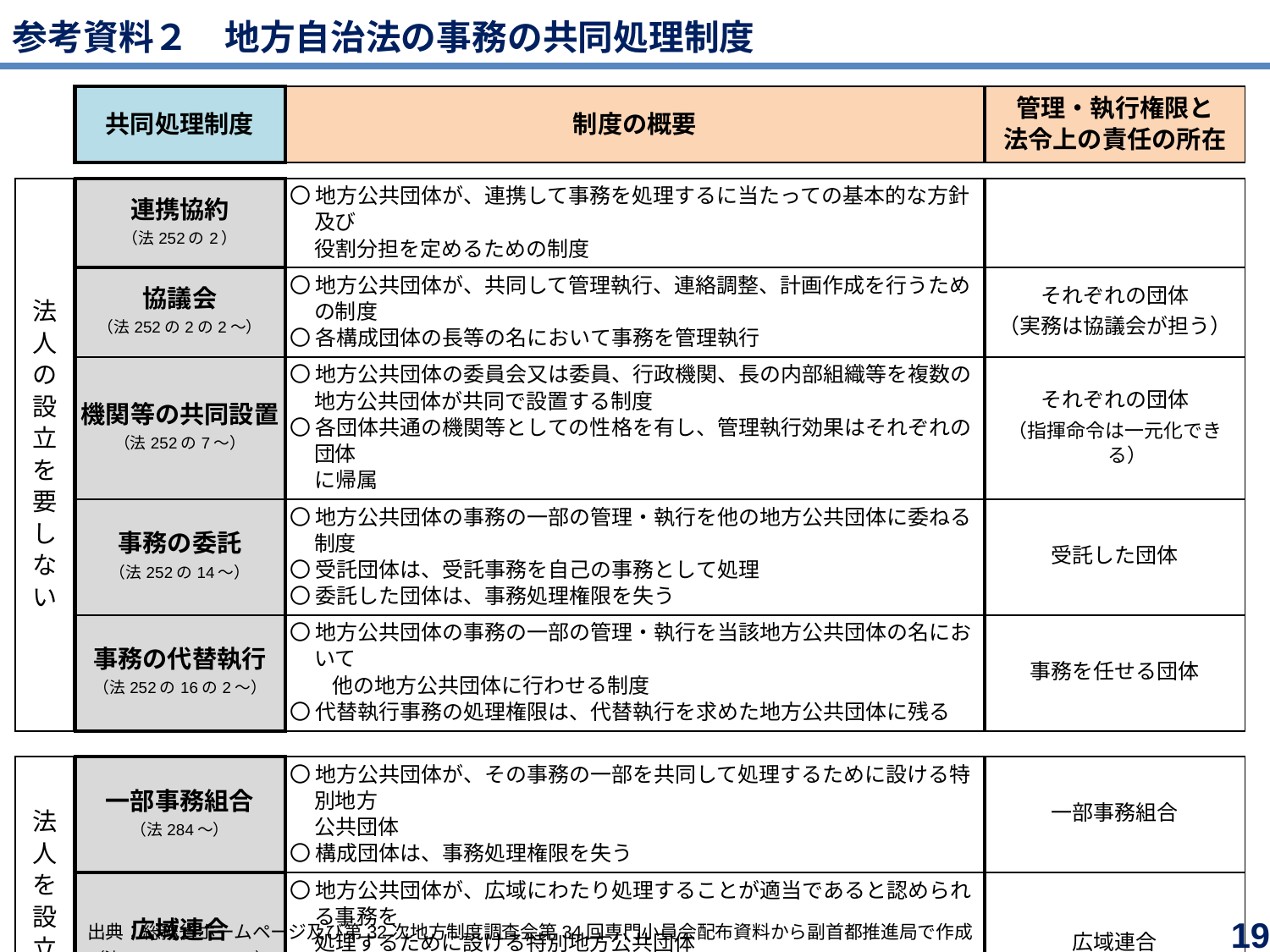

参考資料２　地方自治法の事務の共同処理制度
|  | 共同処理制度 | 制度の概要 | 管理・執行権限と 法令上の責任の所在 |
| --- | --- | --- | --- |
|  |  |  |  |
| 法人の設立を要しない | 連携協約 （法252の2） | 〇 地方公共団体が、連携して事務を処理するに当たっての基本的な方針及び 役割分担を定めるための制度 |  |
|  | 協議会 （法252の2の2～） | 〇 地方公共団体が、共同して管理執行、連絡調整、計画作成を行うための制度 〇 各構成団体の長等の名において事務を管理執行 | それぞれの団体 （実務は協議会が担う） |
|  | 機関等の共同設置 （法252の7～） | 〇 地方公共団体の委員会又は委員、行政機関、長の内部組織等を複数の 地方公共団体が共同で設置する制度 〇 各団体共通の機関等としての性格を有し、管理執行効果はそれぞれの団体 に帰属 | それぞれの団体 （指揮命令は一元化できる） |
|  | 事務の委託 （法252の14～） | 〇 地方公共団体の事務の一部の管理・執行を他の地方公共団体に委ねる制度 〇 受託団体は、受託事務を自己の事務として処理 〇 委託した団体は、事務処理権限を失う | 受託した団体 |
|  | 事務の代替執行 （法252の16の2～） | 〇 地方公共団体の事務の一部の管理・執行を当該地方公共団体の名において　 　　他の地方公共団体に行わせる制度 〇 代替執行事務の処理権限は、代替執行を求めた地方公共団体に残る | 事務を任せる団体 |
|  |  |  |  |
| 法人を設立 | 一部事務組合 （法284～） | 〇 地方公共団体が、その事務の一部を共同して処理するために設ける特別地方 公共団体 〇 構成団体は、事務処理権限を失う | 一部事務組合 |
|  | 広域連合 （法284、291の2～） | 〇 地方公共団体が、広域にわたり処理することが適当であると認められる事務を 処理するために設ける特別地方公共団体 〇 国または都道府県から直接に権限や事務の移譲を受けることができる 〇 首長を直接選挙できる | 広域連合 |
|  |  |  |  |
| 職員の派遣 （法252の17） |  | 〇 地方公共団体相互の協力援助に関する措置としての制度 |  |
19
出典：総務省ホームページ及び第32次地方制度調査会第34回専門小員会配布資料から副首都推進局で作成